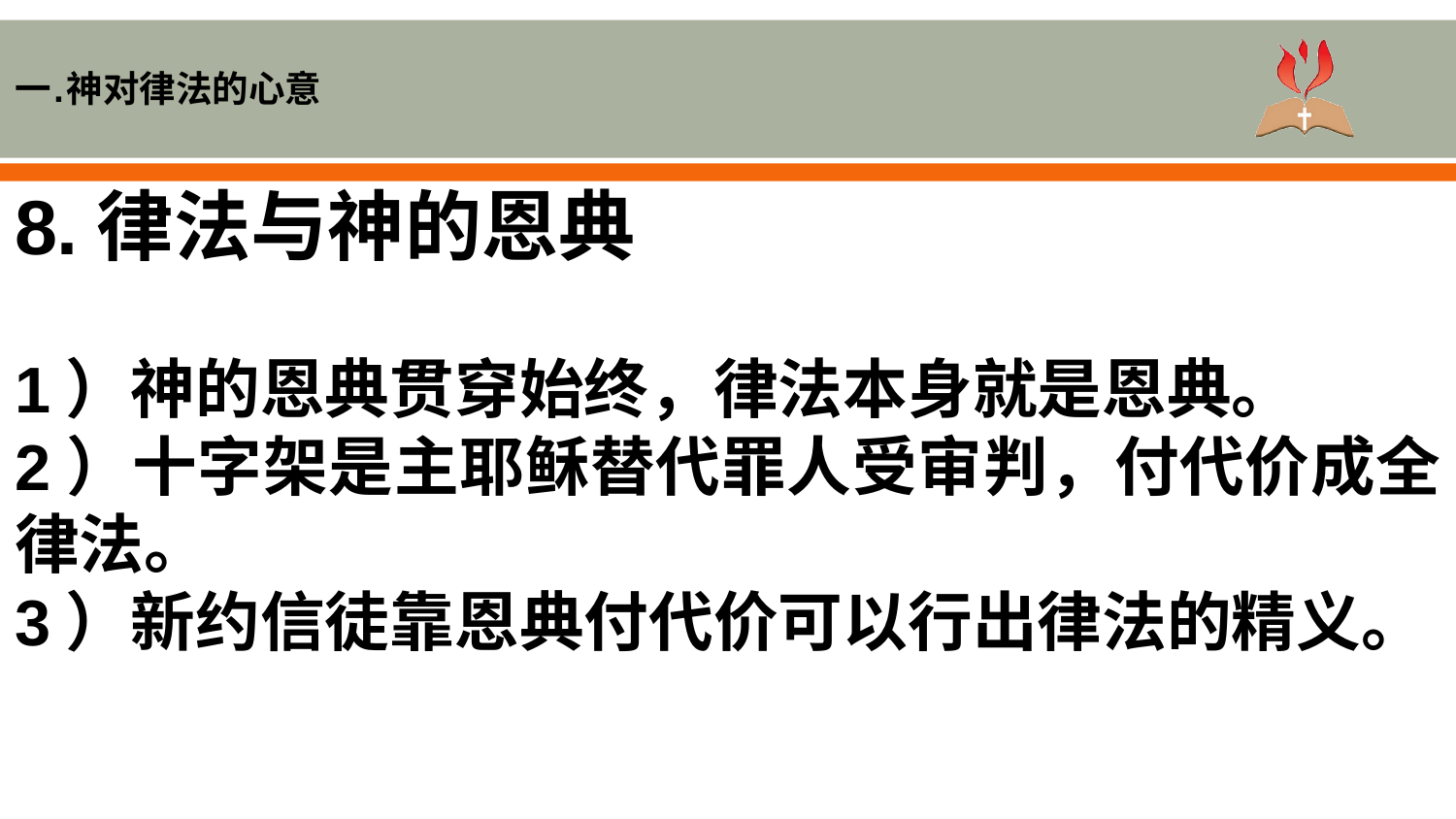

一.神对律法的心意
8.律法与神的恩典

1）神的恩典贯穿始终，律法本身就是恩典。
2）十字架是主耶稣替代罪人受审判，付代价成全律法。
3）新约信徒靠恩典付代价可以行出律法的精义。